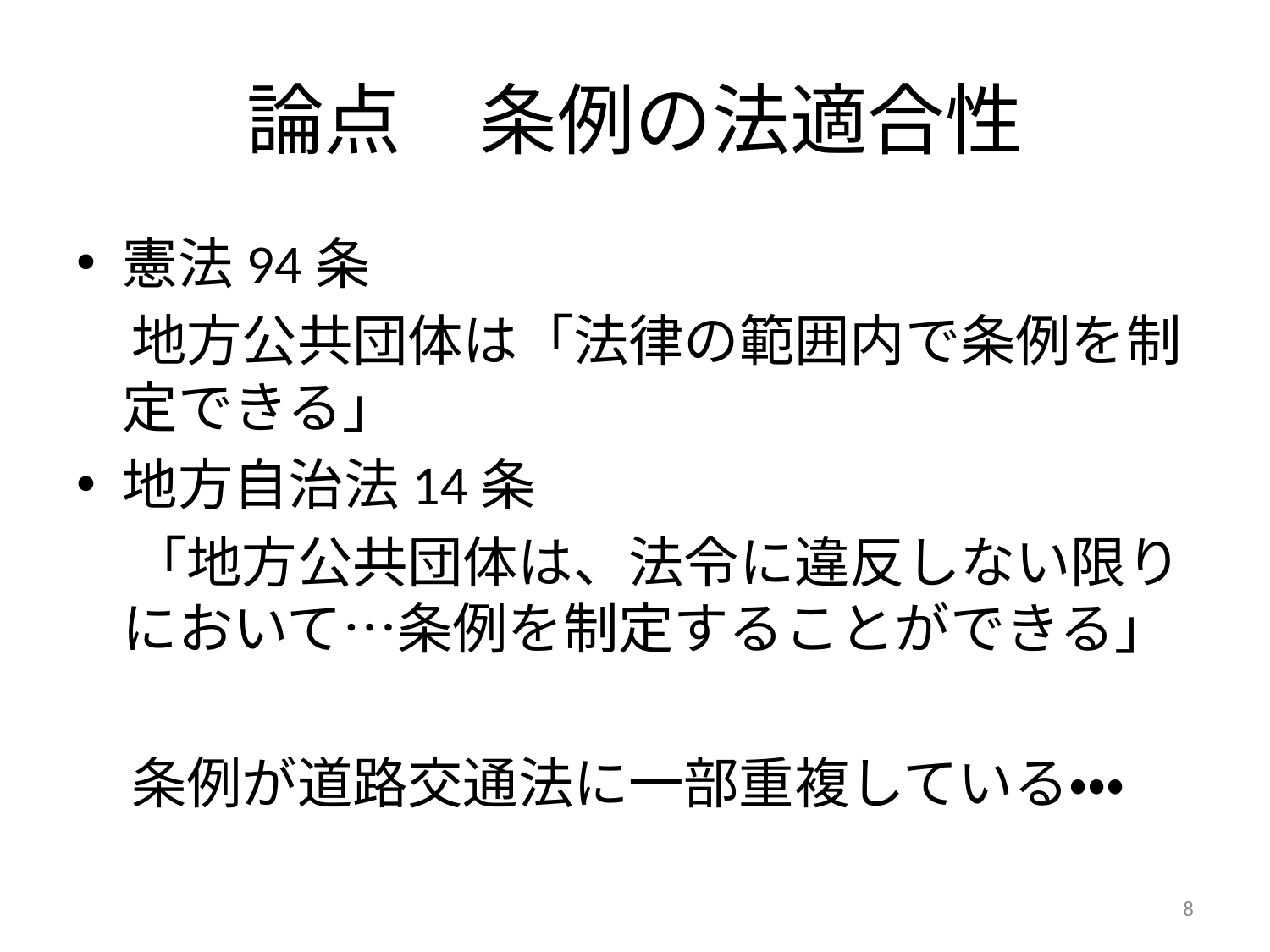

# 論点　条例の法適合性
憲法94条
　地方公共団体は「法律の範囲内で条例を制定できる」
地方自治法14条
　「地方公共団体は、法令に違反しない限りにおいて…条例を制定することができる」

　条例が道路交通法に一部重複している・・・
8